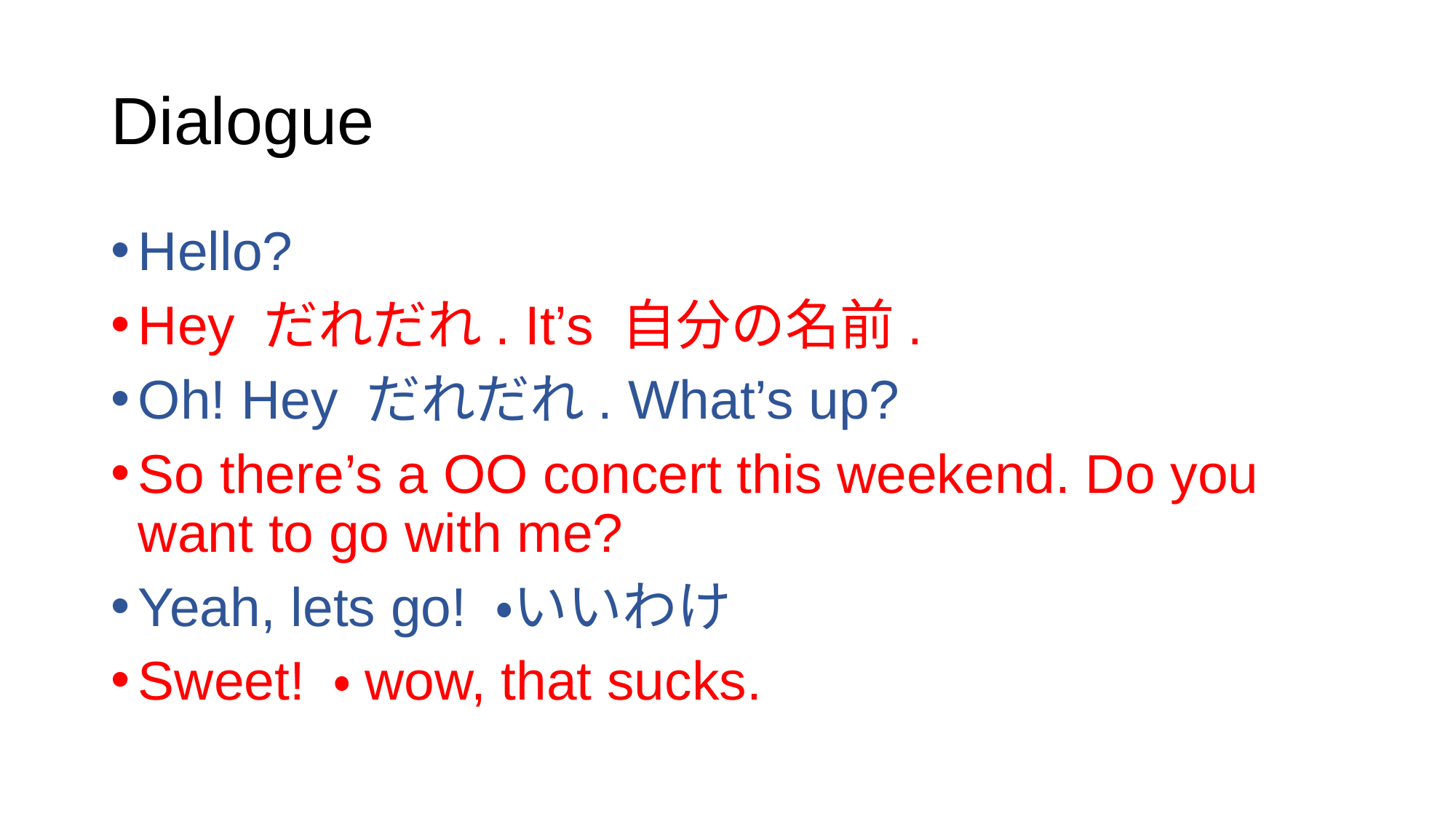

# Dialogue
Hello?
Hey だれだれ. It’s 自分の名前.
Oh! Hey だれだれ. What’s up?
So there’s a OO concert this weekend. Do you want to go with me?
Yeah, lets go! ・いいわけ
Sweet! ・wow, that sucks.